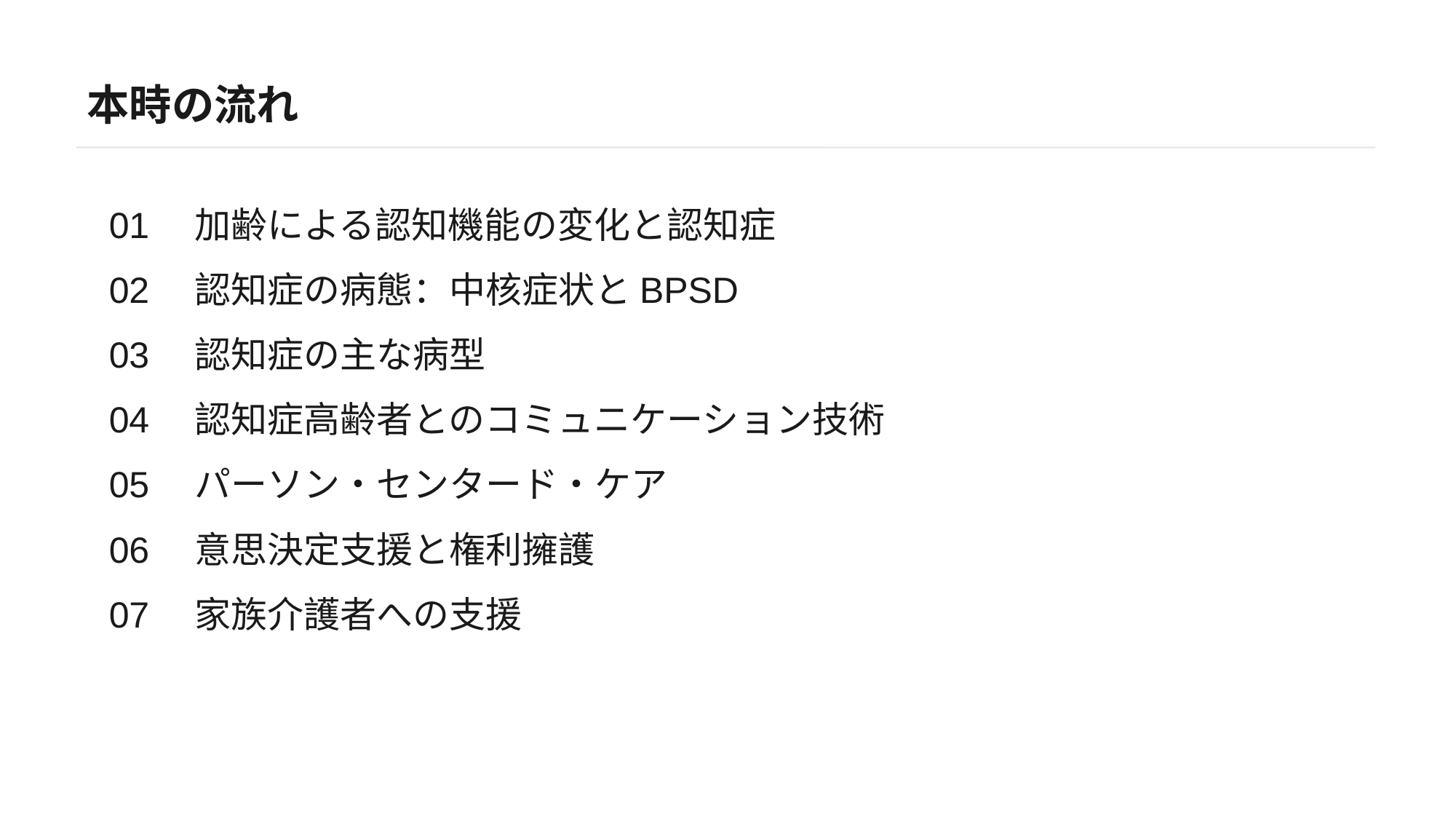

本時の流れ

01　加齢による認知機能の変化と認知症
02　認知症の病態：中核症状とBPSD
03　認知症の主な病型
04　認知症高齢者とのコミュニケーション技術
05　パーソン・センタード・ケア
06　意思決定支援と権利擁護
07　家族介護者への支援